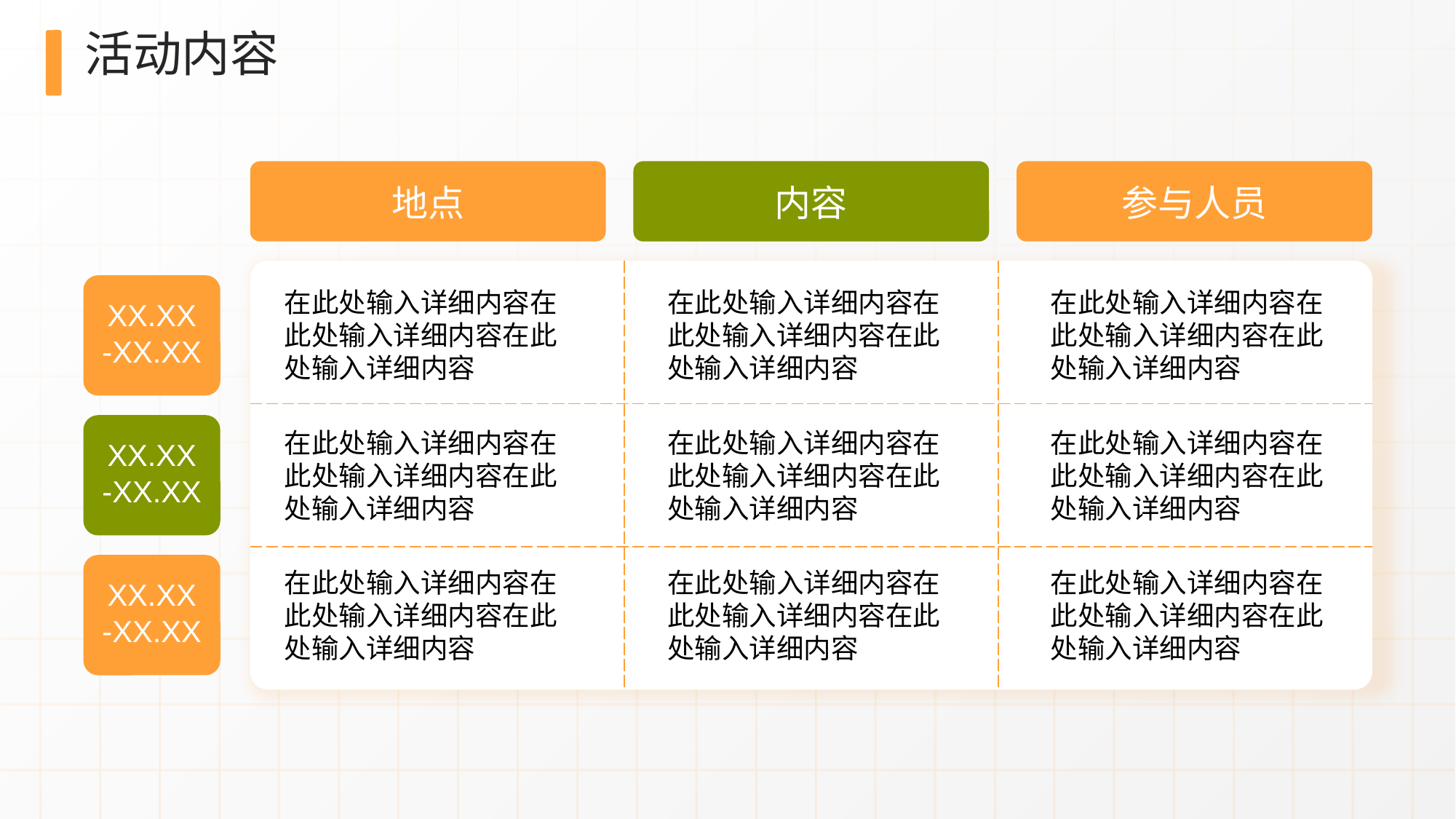

# 活动内容

内容
地点
参与人员
|  |  |  |
| --- | --- | --- |
|  |  |  |
|  |  |  |

在此处输入详细内容在此处输入详细内容在此处输入详细内容
在此处输入详细内容在此处输入详细内容在此处输入详细内容
在此处输入详细内容在此处输入详细内容在此处输入详细内容
XX.XX
-XX.XX

在此处输入详细内容在此处输入详细内容在此处输入详细内容
在此处输入详细内容在此处输入详细内容在此处输入详细内容
在此处输入详细内容在此处输入详细内容在此处输入详细内容
XX.XX
-XX.XX

在此处输入详细内容在此处输入详细内容在此处输入详细内容
在此处输入详细内容在此处输入详细内容在此处输入详细内容
在此处输入详细内容在此处输入详细内容在此处输入详细内容
XX.XX
-XX.XX